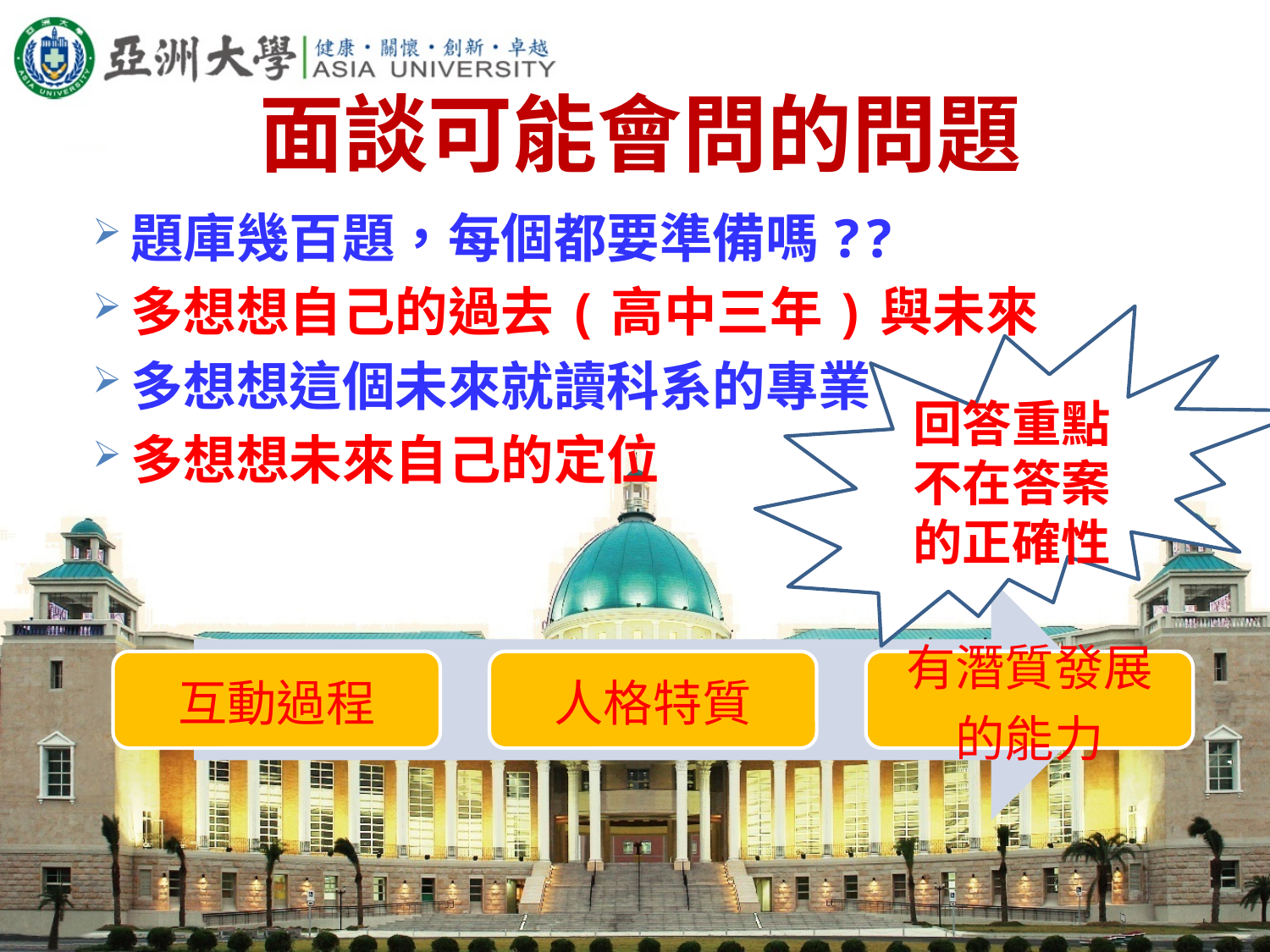

# 面談可能會問的問題
題庫幾百題，每個都要準備嗎??
多想想自己的過去(高中三年)與未來
多想想這個未來就讀科系的專業
多想想未來自己的定位

回答重點不在答案的正確性
互動過程
人格特質
有潛質發展的能力